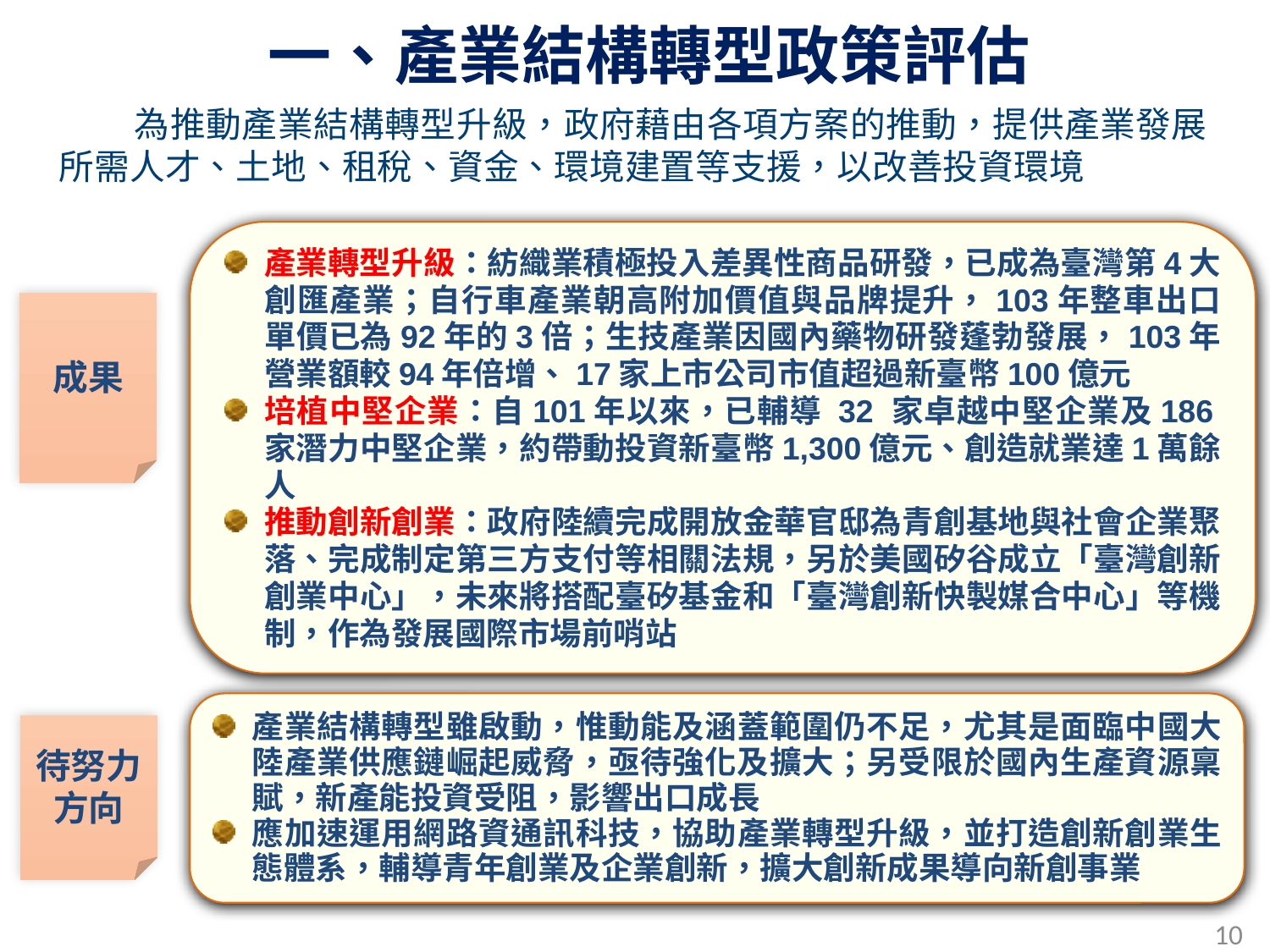

一、產業結構轉型政策評估
        為推動產業結構轉型升級，政府藉由各項方案的推動，提供產業發展所需人才、土地、租稅、資金、環境建置等支援，以改善投資環境
產業轉型升級：紡織業積極投入差異性商品研發，已成為臺灣第4大創匯產業；自行車產業朝高附加價值與品牌提升，103年整車出口單價已為92年的3倍；生技產業因國內藥物研發蓬勃發展，103年營業額較94年倍增、17家上市公司市值超過新臺幣100億元
培植中堅企業：自101年以來，已輔導 32 家卓越中堅企業及186家潛力中堅企業，約帶動投資新臺幣1,300億元、創造就業達1萬餘人
推動創新創業：政府陸續完成開放金華官邸為青創基地與社會企業聚落、完成制定第三方支付等相關法規，另於美國矽谷成立「臺灣創新創業中心」，未來將搭配臺矽基金和「臺灣創新快製媒合中心」等機制，作為發展國際市場前哨站
成果
產業結構轉型雖啟動，惟動能及涵蓋範圍仍不足，尤其是面臨中國大陸產業供應鏈崛起威脅，亟待強化及擴大；另受限於國內生產資源稟賦，新產能投資受阻，影響出口成長
應加速運用網路資通訊科技，協助產業轉型升級，並打造創新創業生態體系，輔導青年創業及企業創新，擴大創新成果導向新創事業
待努力方向
10